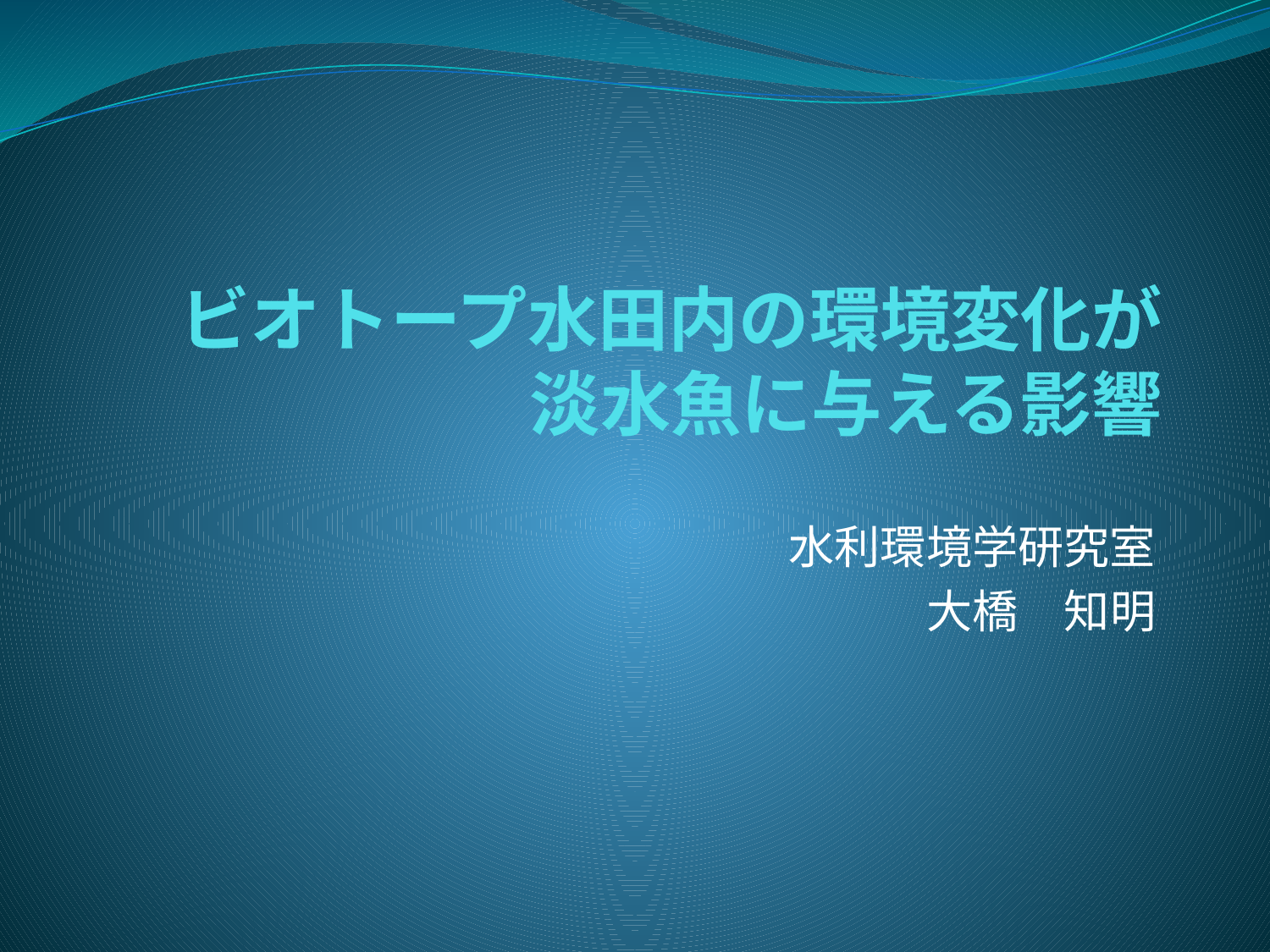

# ビオトープ水田内の環境変化が 淡水魚に与える影響

水利環境学研究室
大橋　知明